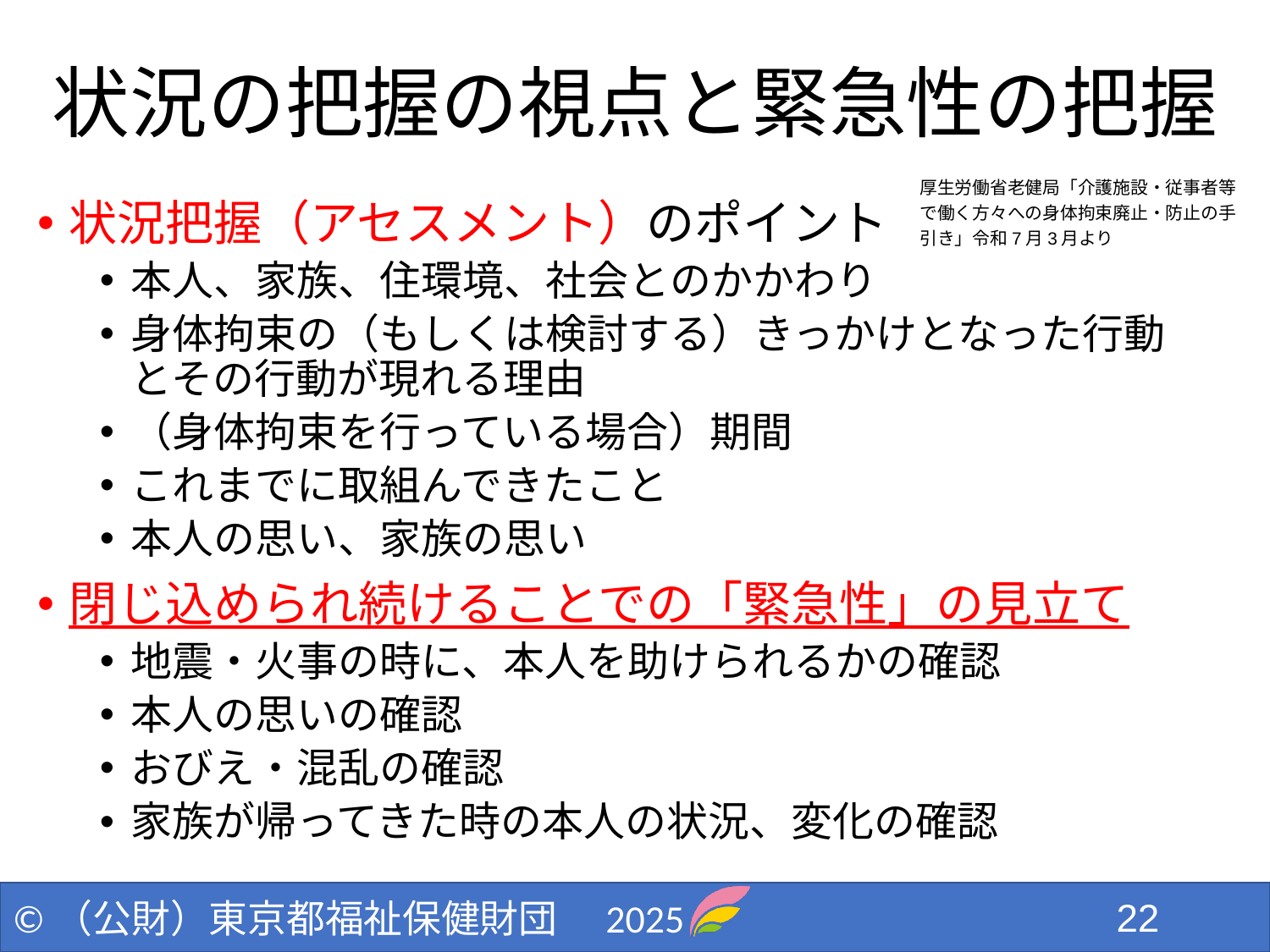

# 状況の把握の視点と緊急性の把握
厚生労働省老健局「介護施設・従事者等で働く方々への身体拘束廃止・防止の手引き」令和7月3月より
状況把握（アセスメント）のポイント
本人、家族、住環境、社会とのかかわり
身体拘束の（もしくは検討する）きっかけとなった行動とその行動が現れる理由
（身体拘束を行っている場合）期間
これまでに取組んできたこと
本人の思い、家族の思い
閉じ込められ続けることでの「緊急性」の見立て
地震・火事の時に、本人を助けられるかの確認
本人の思いの確認
おびえ・混乱の確認
家族が帰ってきた時の本人の状況、変化の確認